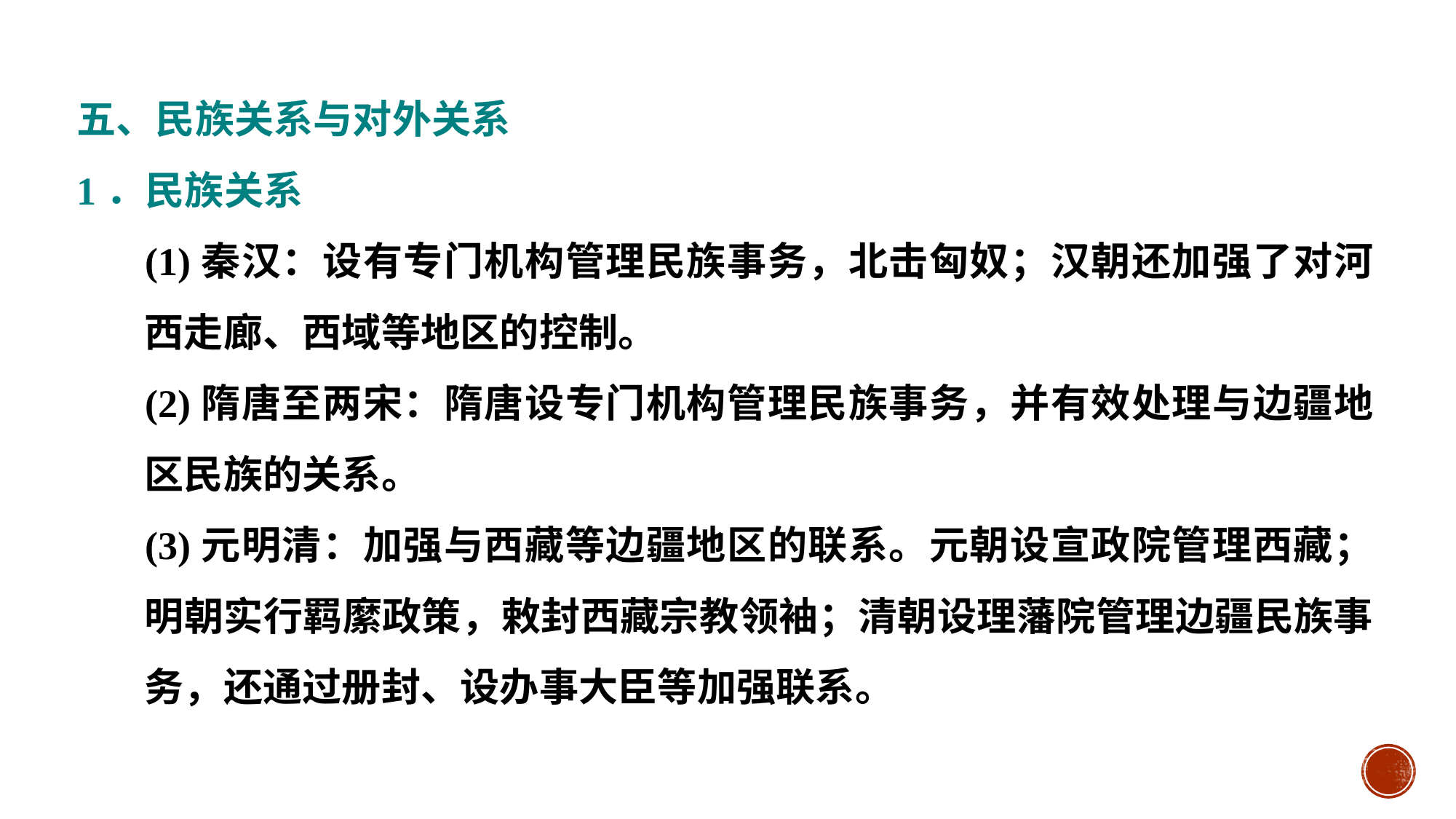

#
五、民族关系与对外关系
1．民族关系
(1)秦汉：设有专门机构管理民族事务，北击匈奴；汉朝还加强了对河西走廊、西域等地区的控制。
(2)隋唐至两宋：隋唐设专门机构管理民族事务，并有效处理与边疆地区民族的关系。
(3)元明清：加强与西藏等边疆地区的联系。元朝设宣政院管理西藏；明朝实行羁縻政策，敕封西藏宗教领袖；清朝设理藩院管理边疆民族事务，还通过册封、设办事大臣等加强联系。